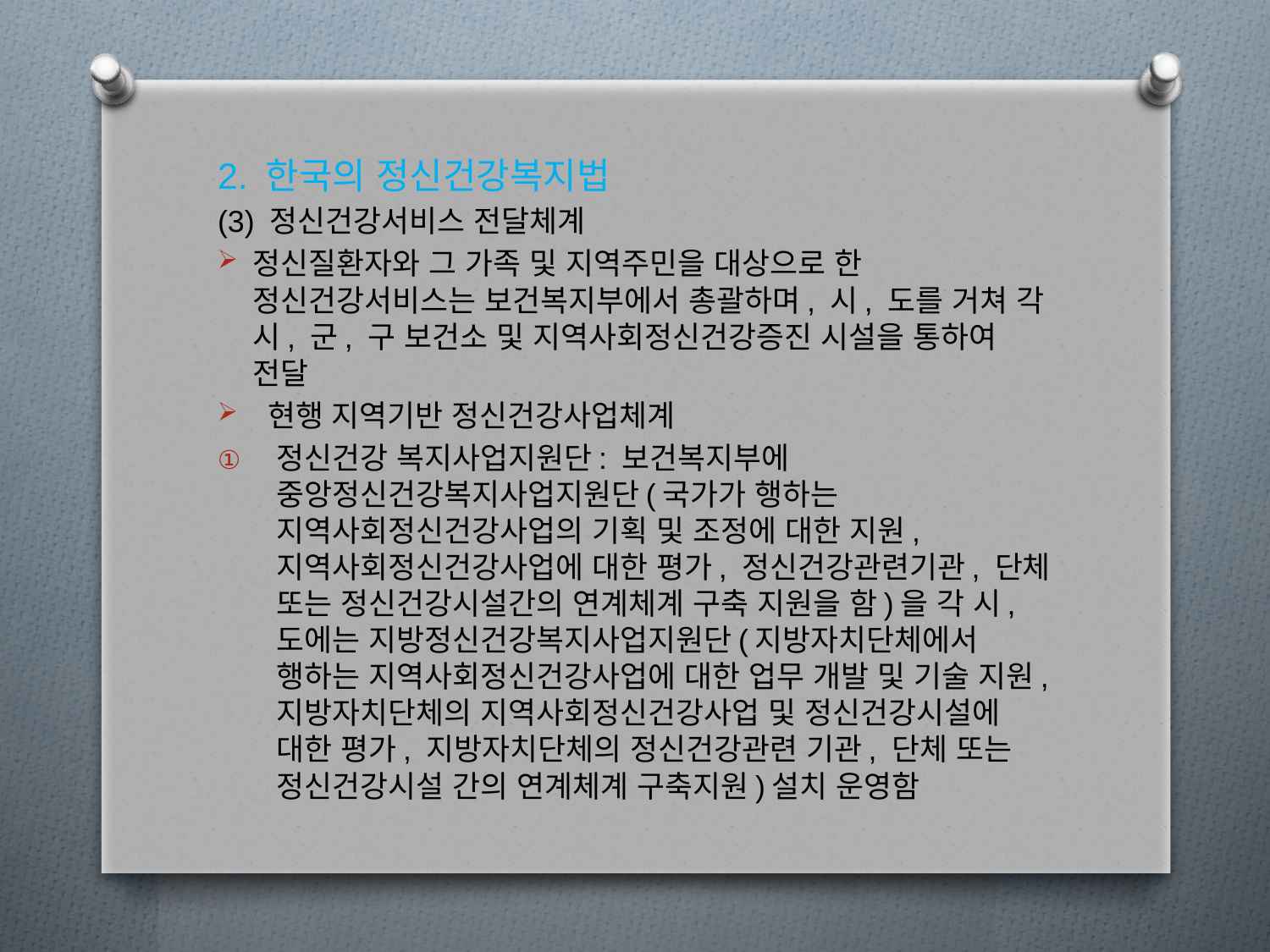

2. 한국의 정신건강복지법
(3) 정신건강서비스 전달체계
정신질환자와 그 가족 및 지역주민을 대상으로 한 정신건강서비스는 보건복지부에서 총괄하며, 시, 도를 거쳐 각 시, 군, 구 보건소 및 지역사회정신건강증진 시설을 통하여 전달
 현행 지역기반 정신건강사업체계
정신건강 복지사업지원단: 보건복지부에 중앙정신건강복지사업지원단(국가가 행하는 지역사회정신건강사업의 기획 및 조정에 대한 지원, 지역사회정신건강사업에 대한 평가, 정신건강관련기관, 단체 또는 정신건강시설간의 연계체계 구축 지원을 함)을 각 시, 도에는 지방정신건강복지사업지원단(지방자치단체에서 행하는 지역사회정신건강사업에 대한 업무 개발 및 기술 지원, 지방자치단체의 지역사회정신건강사업 및 정신건강시설에 대한 평가, 지방자치단체의 정신건강관련 기관, 단체 또는 정신건강시설 간의 연계체계 구축지원)설치 운영함